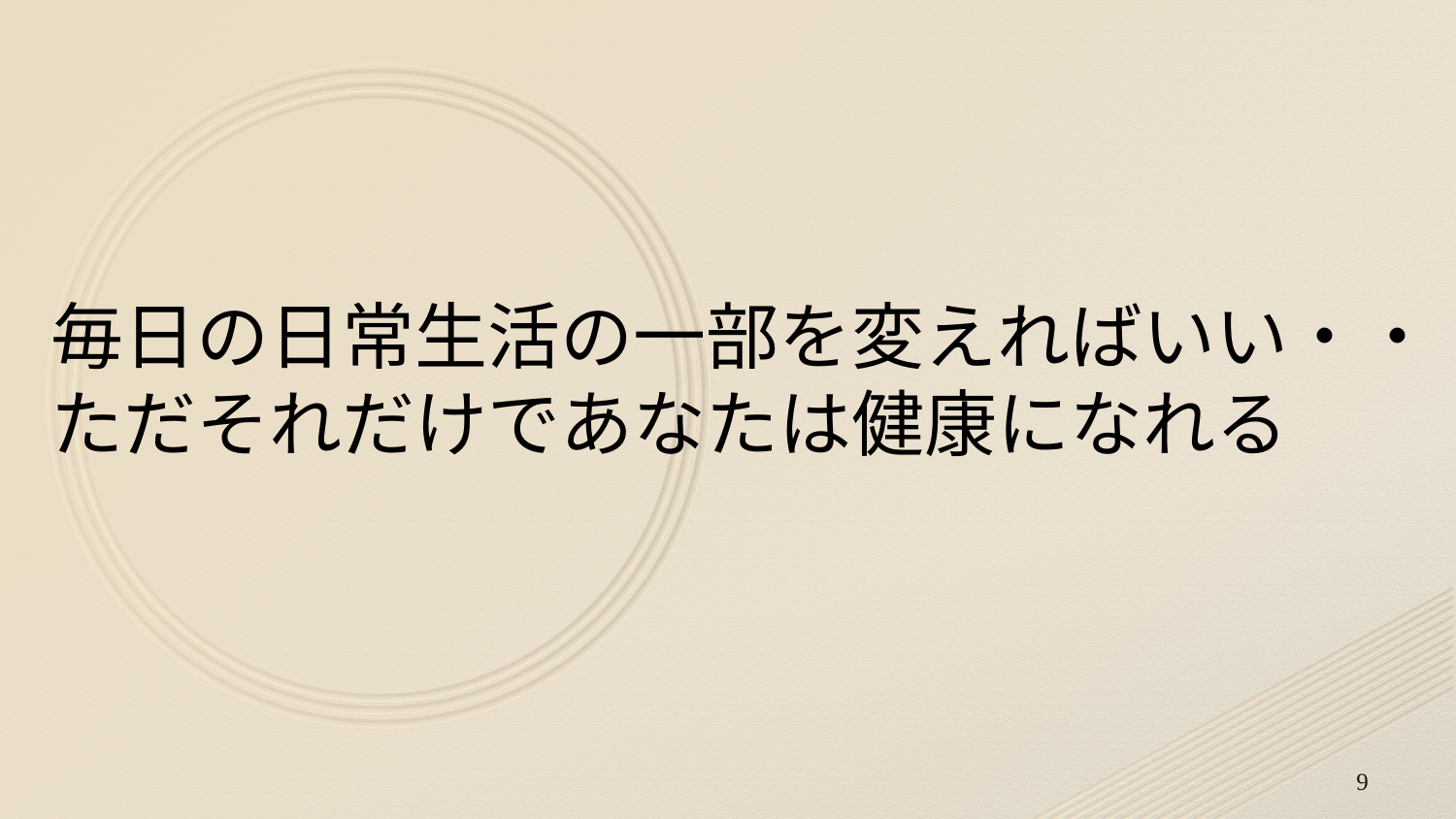

毎日の日常生活の一部を変えればいい・・
ただそれだけであなたは健康になれる

9